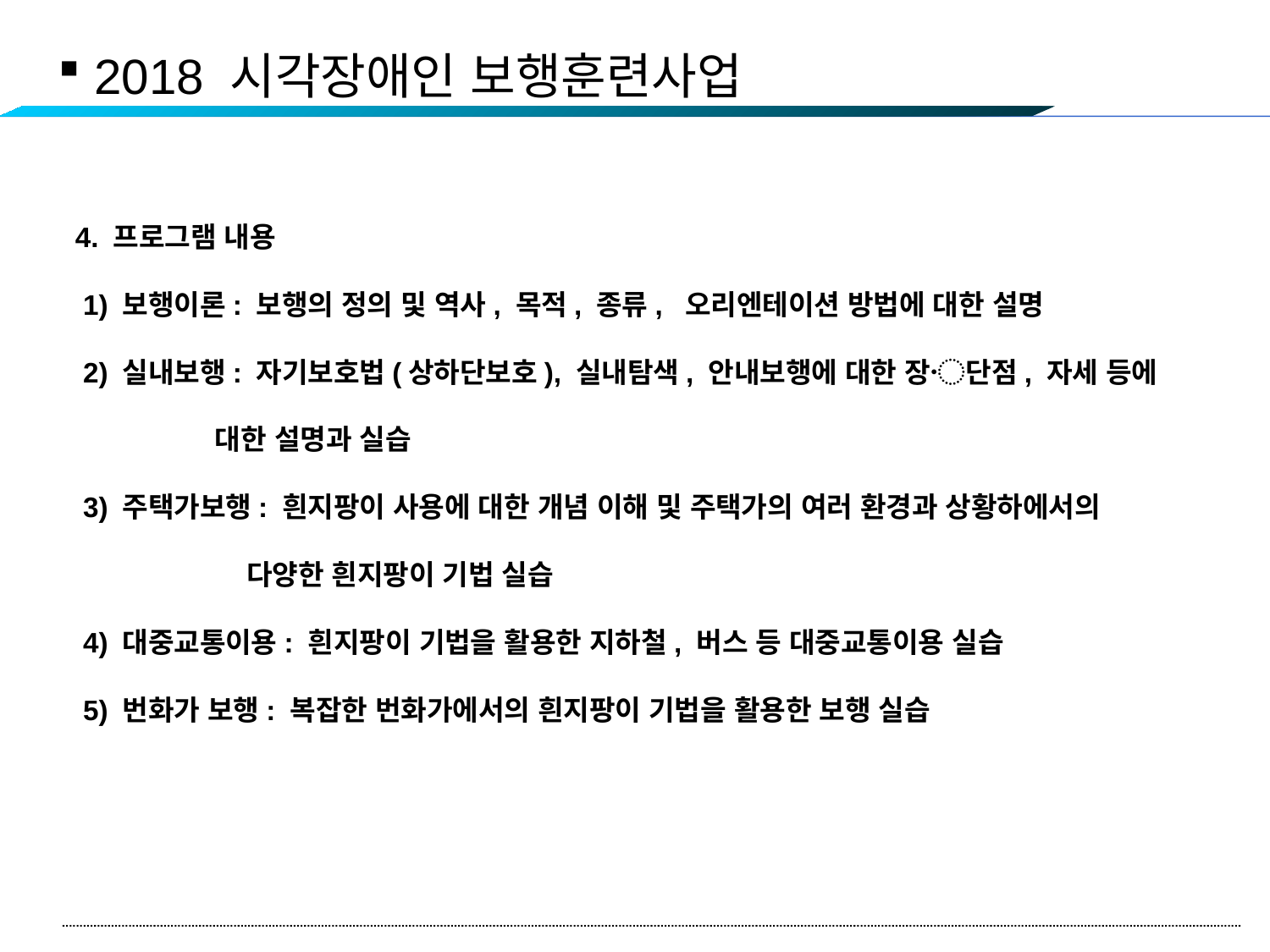

2018 시각장애인 보행훈련사업

4. 프로그램 내용
 1) 보행이론: 보행의 정의 및 역사, 목적, 종류,  오리엔테이션 방법에 대한 설명
 2) 실내보행: 자기보호법(상하단보호), 실내탐색, 안내보행에 대한 장〮단점, 자세 등에
                 대한 설명과 실습
 3) 주택가보행: 흰지팡이 사용에 대한 개념 이해 및 주택가의 여러 환경과 상황하에서의
                     다양한 흰지팡이 기법 실습
 4) 대중교통이용: 흰지팡이 기법을 활용한 지하철, 버스 등 대중교통이용 실습
 5) 번화가 보행: 복잡한 번화가에서의 흰지팡이 기법을 활용한 보행 실습